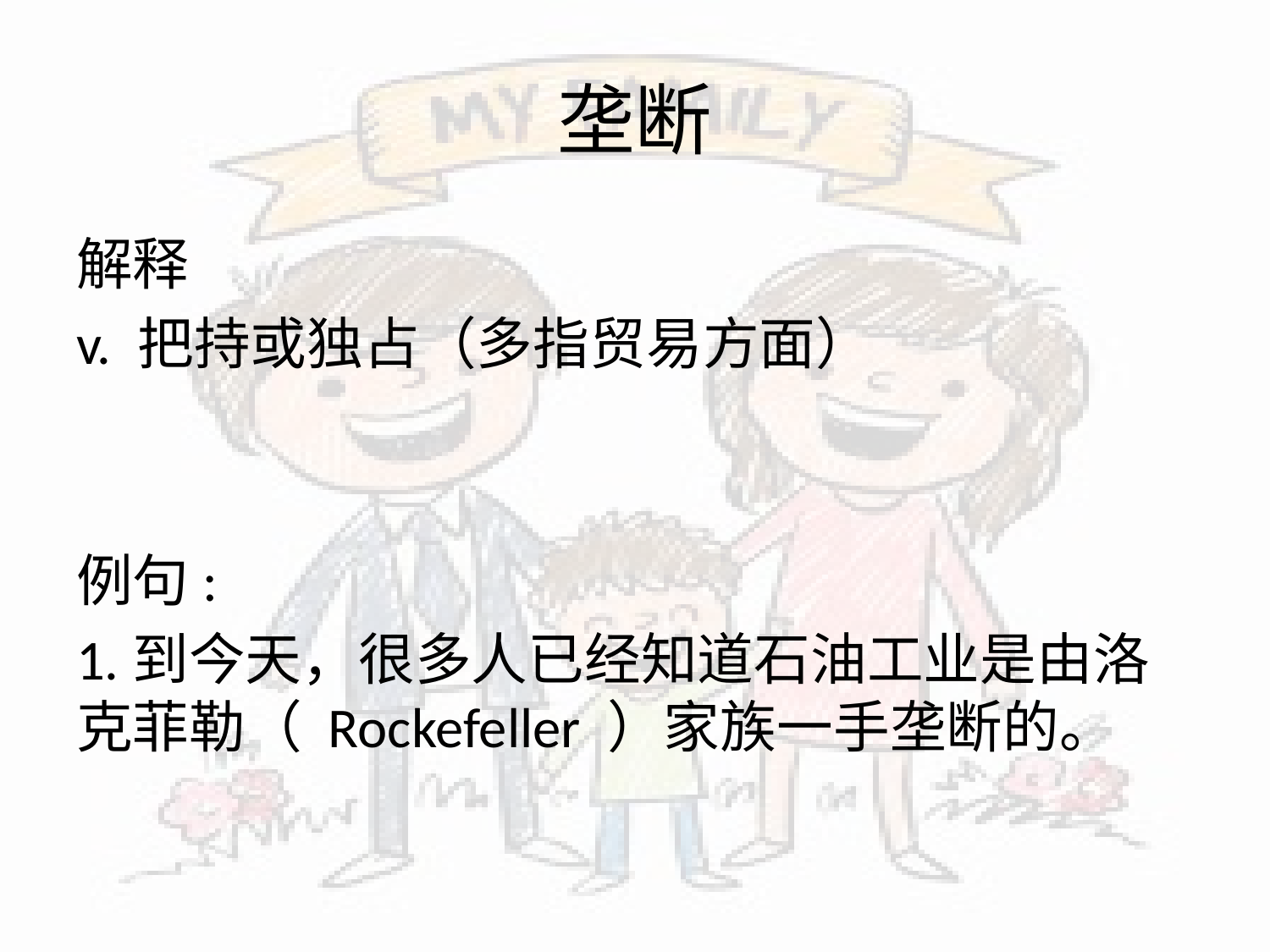

# 垄断
解释
v. 把持或独占（多指贸易方面）

例句:
1.到今天，很多人已经知道石油工业是由洛克菲勒（ Rockefeller ）家族一手垄断的。